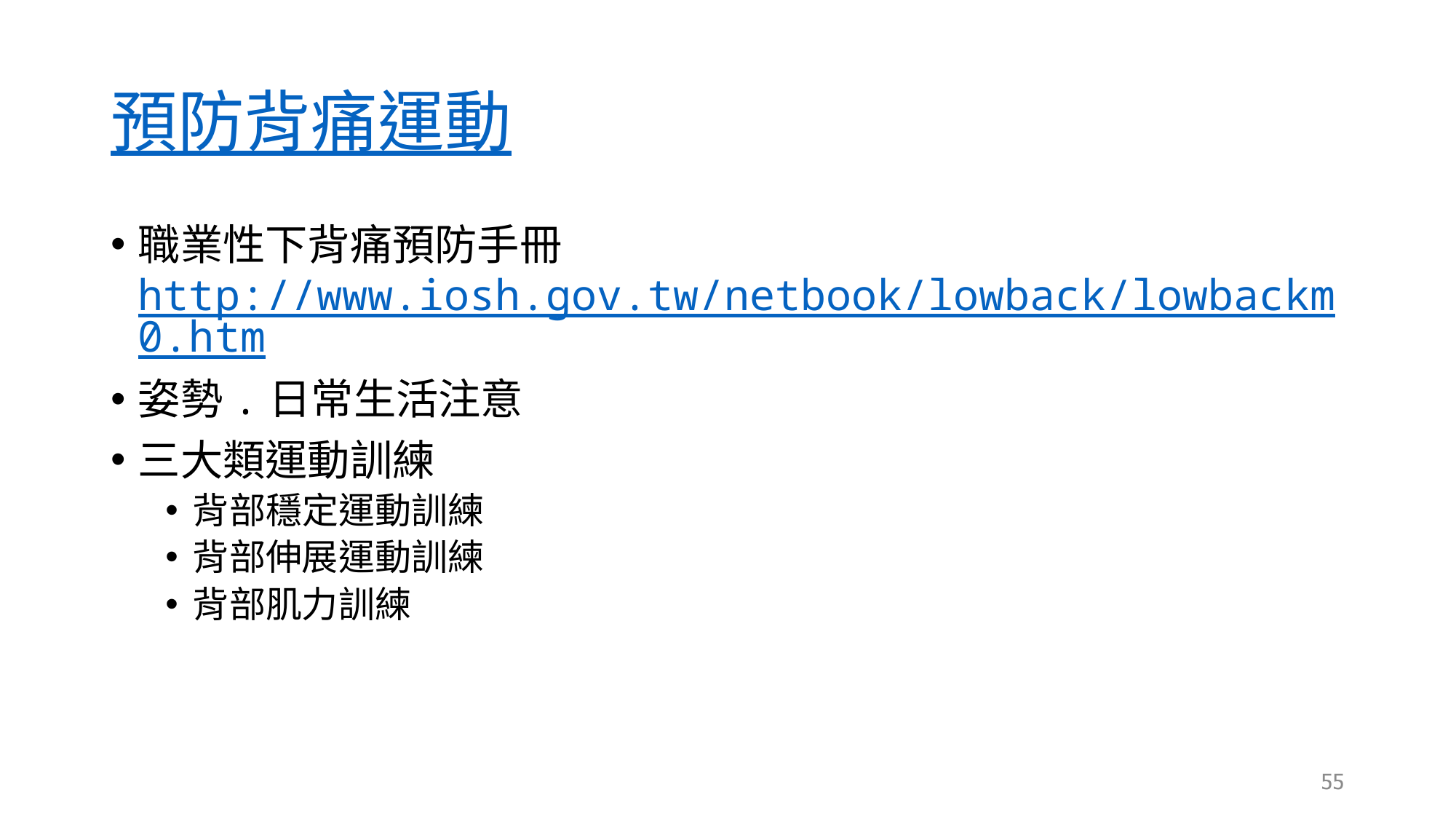

# 預防背痛運動
職業性下背痛預防手冊http://www.iosh.gov.tw/netbook/lowback/lowbackm0.htm
姿勢.日常生活注意
三大類運動訓練
背部穩定運動訓練
背部伸展運動訓練
背部肌力訓練
55